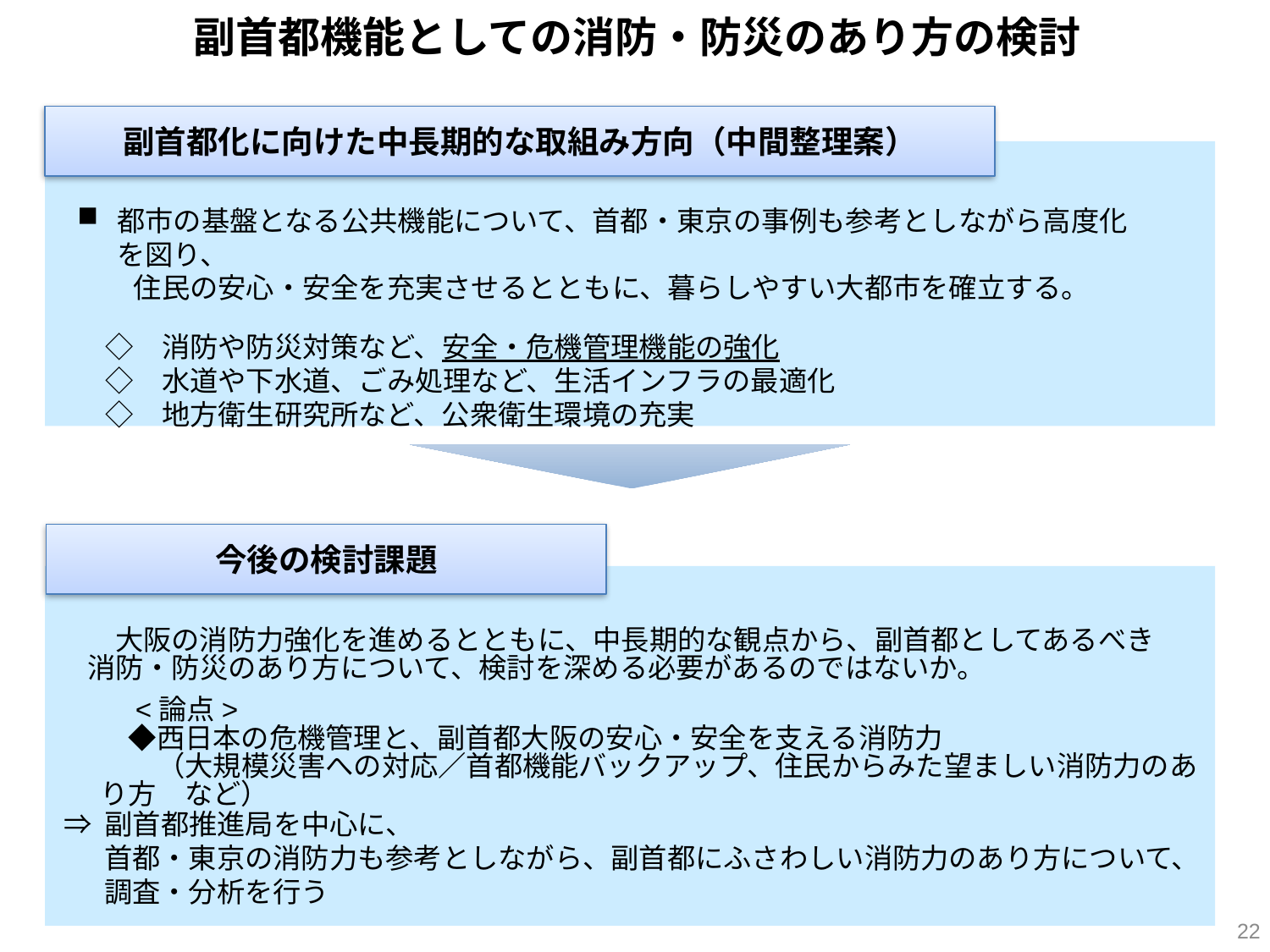

副首都機能としての消防・防災のあり方の検討
副首都化に向けた中長期的な取組み方向（中間整理案）

都市の基盤となる公共機能について、首都・東京の事例も参考としながら高度化を図り、
　　住民の安心・安全を充実させるとともに、暮らしやすい大都市を確立する。

　◇　消防や防災対策など、安全・危機管理機能の強化
　◇　水道や下水道、ごみ処理など、生活インフラの最適化
　◇　地方衛生研究所など、公衆衛生環境の充実

今後の検討課題

　大阪の消防力強化を進めるとともに、中長期的な観点から、副首都としてあるべき消防・防災のあり方について、検討を深める必要があるのではないか。
　<論点>
　◆西日本の危機管理と、副首都大阪の安心・安全を支える消防力
　　（大規模災害への対応／首都機能バックアップ、住民からみた望ましい消防力のあり方　など）
⇒ 副首都推進局を中心に、
　  首都・東京の消防力も参考としながら、副首都にふさわしい消防力のあり方について、
　  調査・分析を行う
22